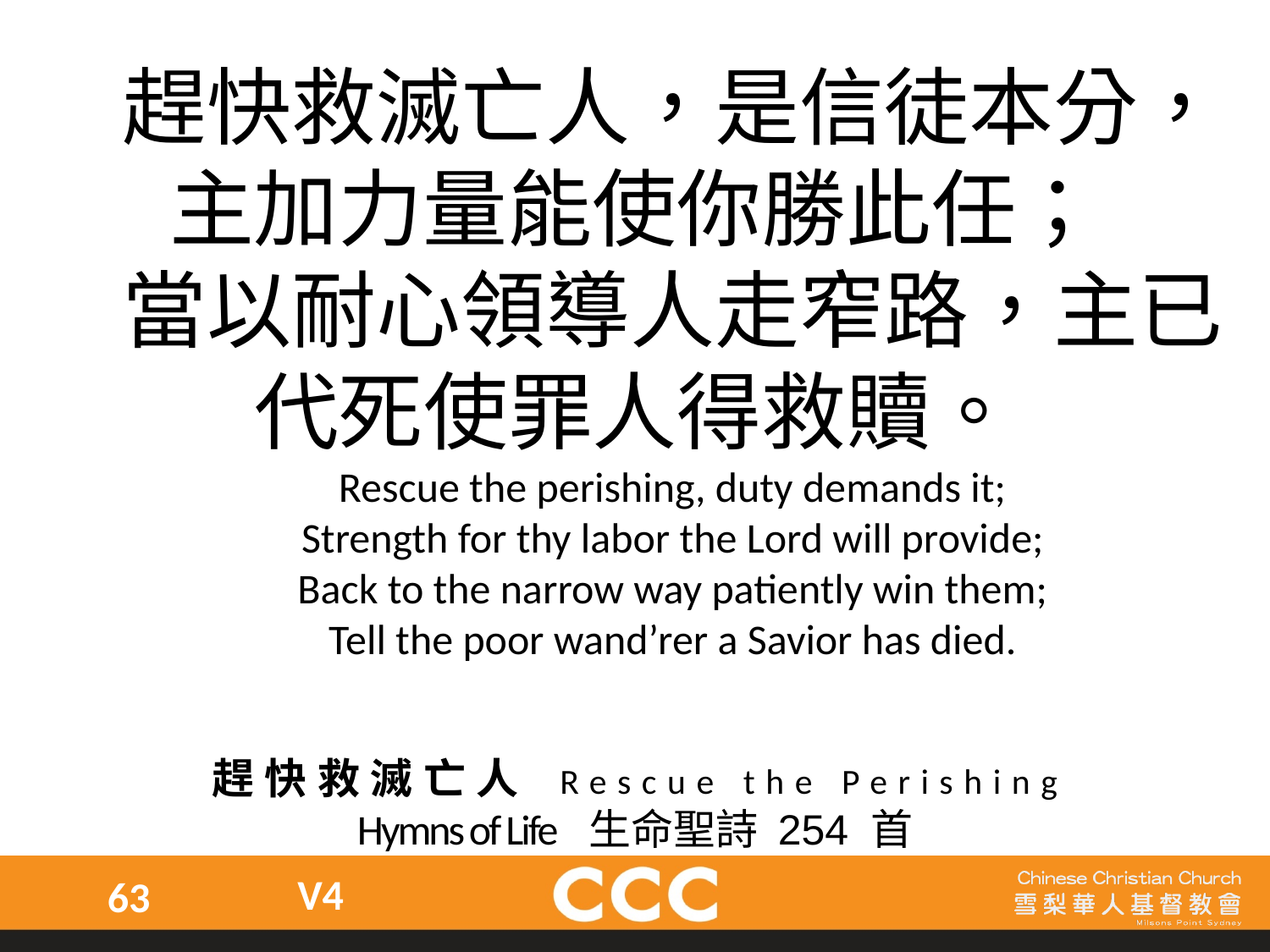

趕快救滅亡人，是信徒本分，主加力量能使你勝此任；
當以耐心領導人走窄路，主已代死使罪人得救贖。
Rescue the perishing, duty demands it;
Strength for thy labor the Lord will provide;
Back to the narrow way patiently win them;
Tell the poor wand’rer a Savior has died.
趕快救滅亡人 Rescue the Perishing
Hymns of Life   生命聖詩 254 首
V4
63